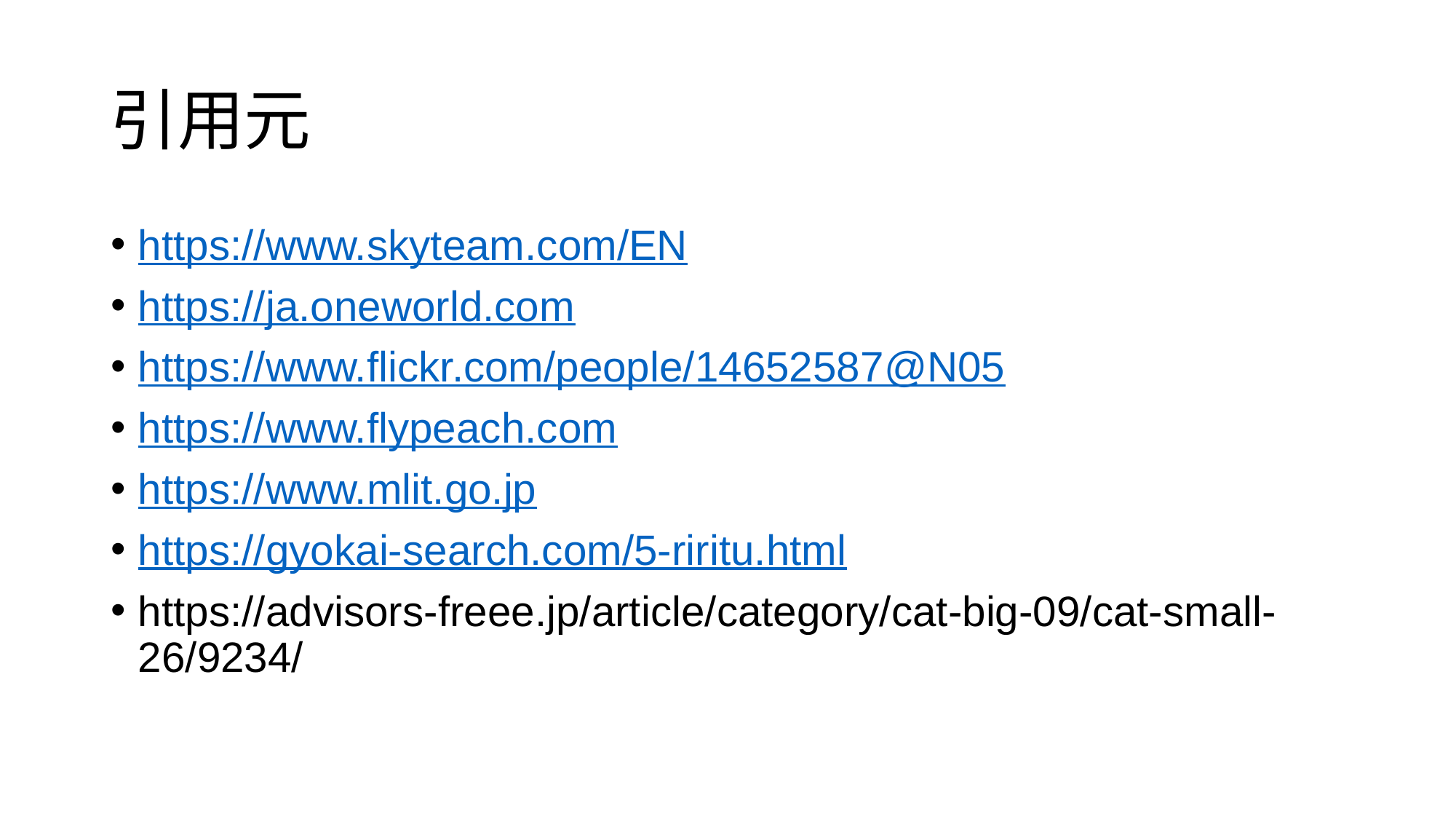

# 引用元
https://www.skyteam.com/EN
https://ja.oneworld.com
https://www.flickr.com/people/14652587@N05
https://www.flypeach.com
https://www.mlit.go.jp
https://gyokai-search.com/5-riritu.html
https://advisors-freee.jp/article/category/cat-big-09/cat-small-26/9234/